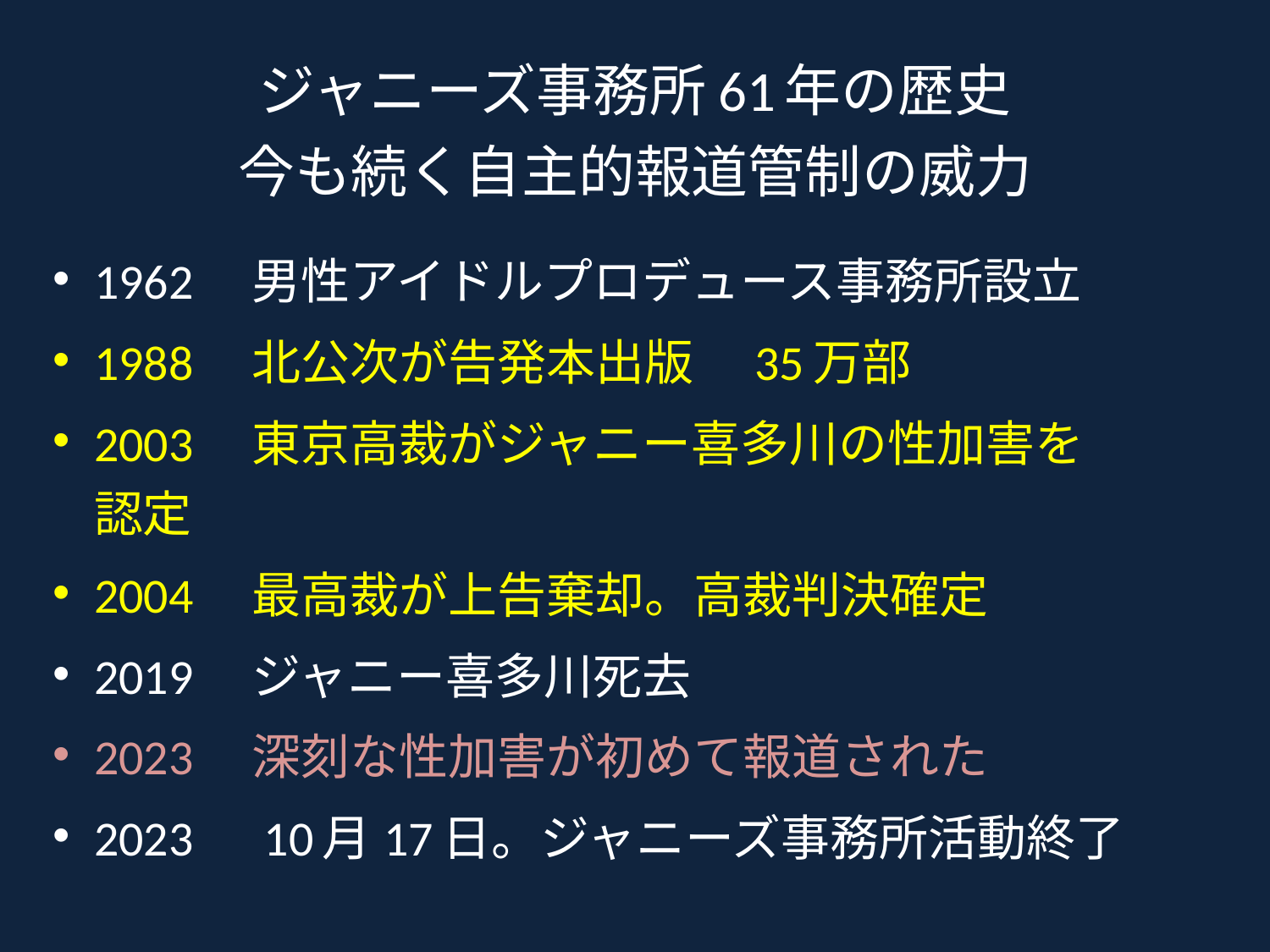

# ジャニーズ事務所61年の歴史 今も続く自主的報道管制の威力
1962　男性アイドルプロデュース事務所設立
1988　北公次が告発本出版　35万部
2003　東京高裁がジャニー喜多川の性加害を		　　認定
2004　最高裁が上告棄却。高裁判決確定
2019　ジャニー喜多川死去
2023　深刻な性加害が初めて報道された
2023　10月17日。ジャニーズ事務所活動終了